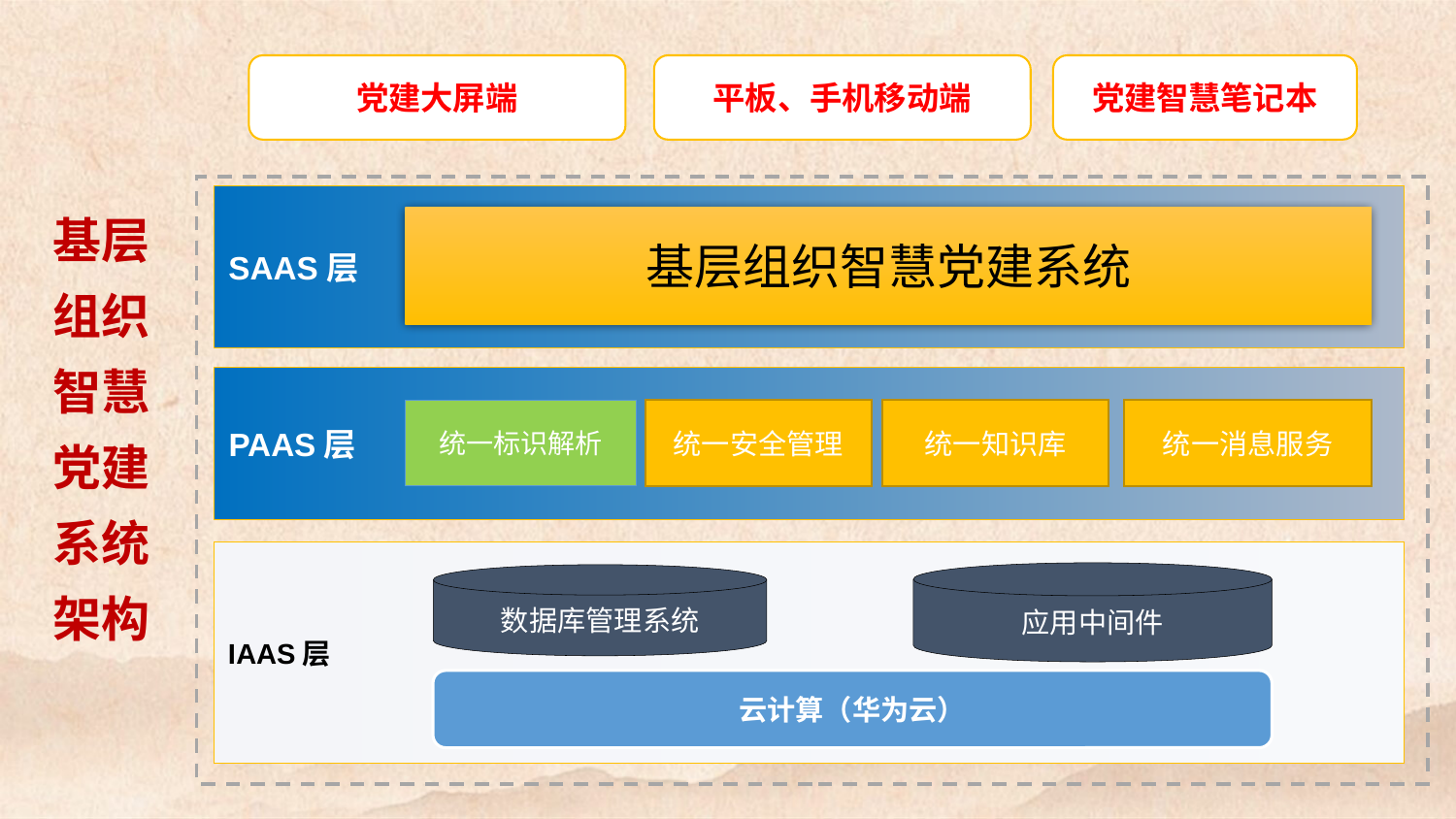

党建大屏端
平板、手机移动端
党建智慧笔记本

基层组织智慧党建系统架构
SAAS层
基层组织智慧党建系统
PAAS层
统一标识解析
统一安全管理
统一知识库
统一消息服务
IAAS层
云计算（华为云）
应用中间件
数据库管理系统